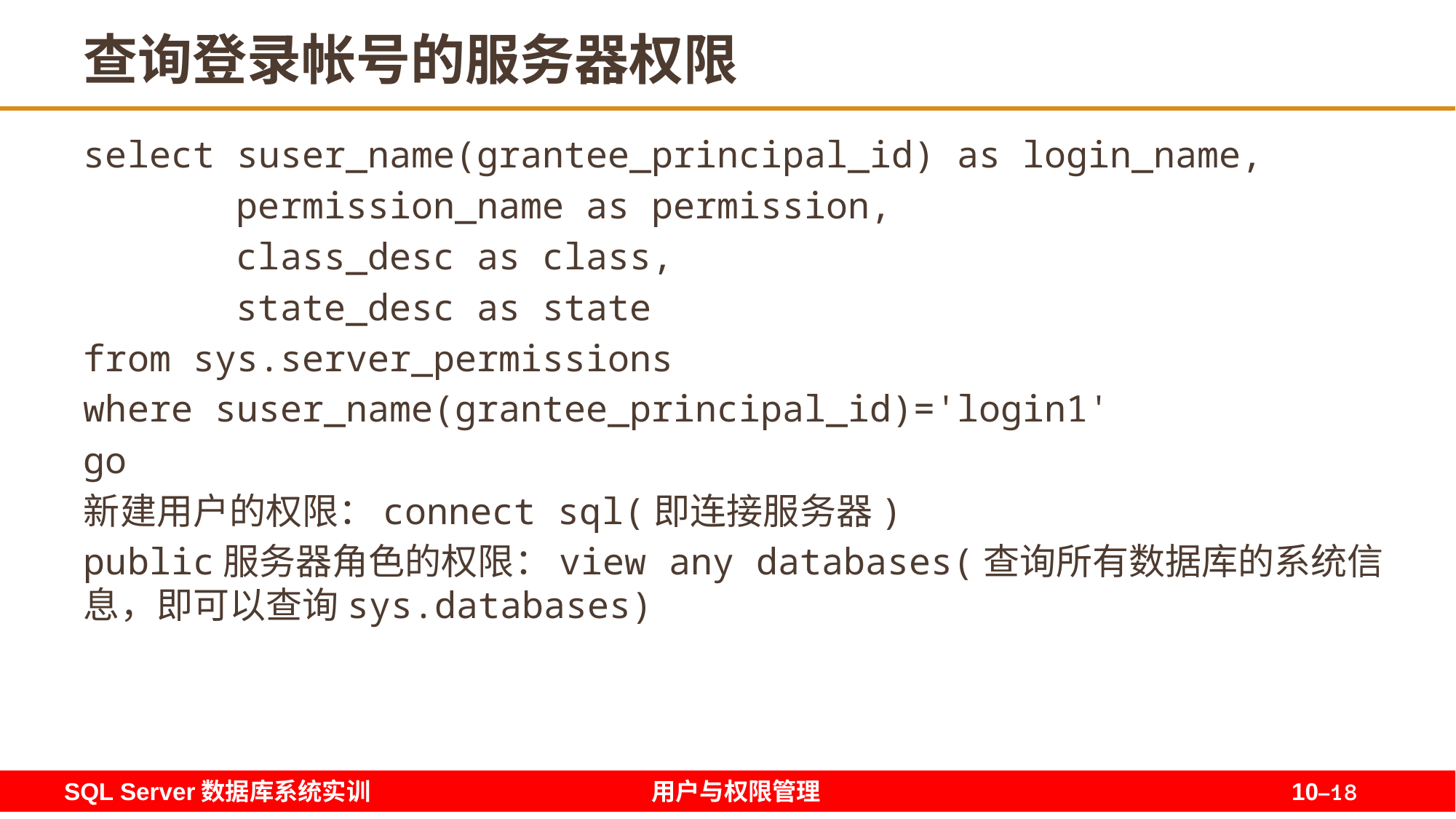

18
# 查询登录帐号的服务器权限
select suser_name(grantee_principal_id) as login_name,
       permission_name as permission,
       class_desc as class,
       state_desc as state
from sys.server_permissions
where suser_name(grantee_principal_id)='login1'
go
新建用户的权限：connect sql(即连接服务器)
public服务器角色的权限：view any databases(查询所有数据库的系统信息，即可以查询sys.databases)